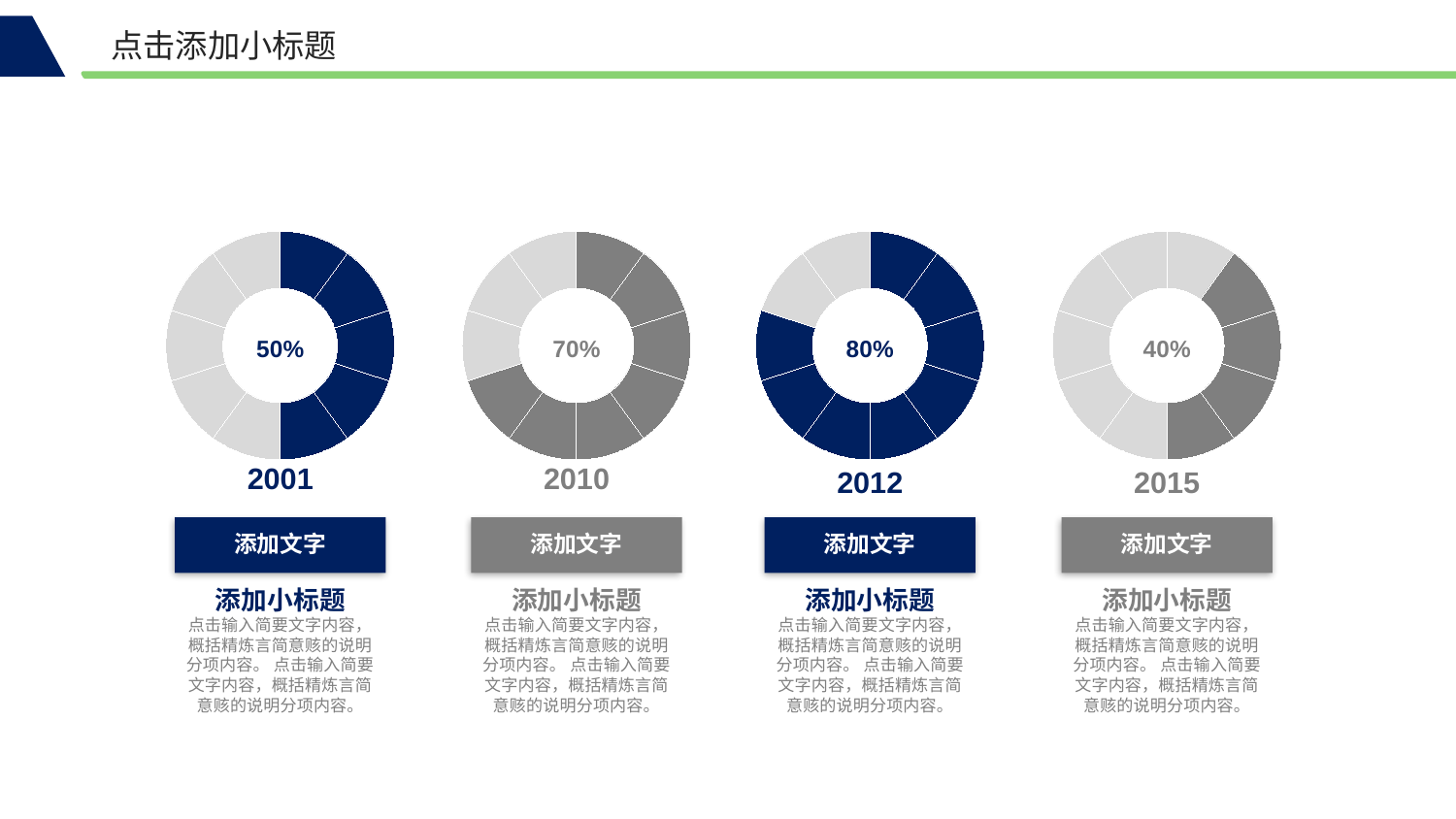

点击添加小标题

### Chart

| Category | Sales |
|---|---|
| 1st Qtr | 10.0 |
| 2nd Qtr | 10.0 |
| 1st Qtr | 10.0 |
| 1st Qtr | 10.0 |
| 1st Qtr | 10.0 |
| 1st Qtr | 10.0 |
| 1st Qtr | 10.0 |
| 1st Qtr | 10.0 |
| 1st Qtr | 10.0 |
| 1st Qtr | 10.0 |

### Chart

| Category | Sales |
|---|---|
| 1st Qtr | 10.0 |
| 2nd Qtr | 10.0 |
| 1st Qtr | 10.0 |
| 1st Qtr | 10.0 |
| 1st Qtr | 10.0 |
| 1st Qtr | 10.0 |
| 1st Qtr | 10.0 |
| 1st Qtr | 10.0 |
| 1st Qtr | 10.0 |
| 1st Qtr | 10.0 |

### Chart

| Category | Sales |
|---|---|
| 1st Qtr | 10.0 |
| 2nd Qtr | 10.0 |
| 1st Qtr | 10.0 |
| 1st Qtr | 10.0 |
| 1st Qtr | 10.0 |
| 1st Qtr | 10.0 |
| 1st Qtr | 10.0 |
| 1st Qtr | 10.0 |
| 1st Qtr | 10.0 |
| 1st Qtr | 10.0 |

### Chart

| Category | Sales |
|---|---|
| 1st Qtr | 10.0 |
| 2nd Qtr | 10.0 |
| 1st Qtr | 10.0 |
| 1st Qtr | 10.0 |
| 1st Qtr | 10.0 |
| 1st Qtr | 10.0 |
| 1st Qtr | 10.0 |
| 1st Qtr | 10.0 |
| 1st Qtr | 10.0 |
| 1st Qtr | 10.0 |
50%
70%
80%
40%
2001
2010
2012
2015

添加文字

添加文字

添加文字

添加文字
添加小标题
点击输入简要文字内容，概括精炼言简意赅的说明分项内容。 点击输入简要文字内容，概括精炼言简意赅的说明分项内容。
添加小标题
点击输入简要文字内容，概括精炼言简意赅的说明分项内容。 点击输入简要文字内容，概括精炼言简意赅的说明分项内容。
添加小标题
点击输入简要文字内容，概括精炼言简意赅的说明分项内容。 点击输入简要文字内容，概括精炼言简意赅的说明分项内容。
添加小标题
点击输入简要文字内容，概括精炼言简意赅的说明分项内容。 点击输入简要文字内容，概括精炼言简意赅的说明分项内容。